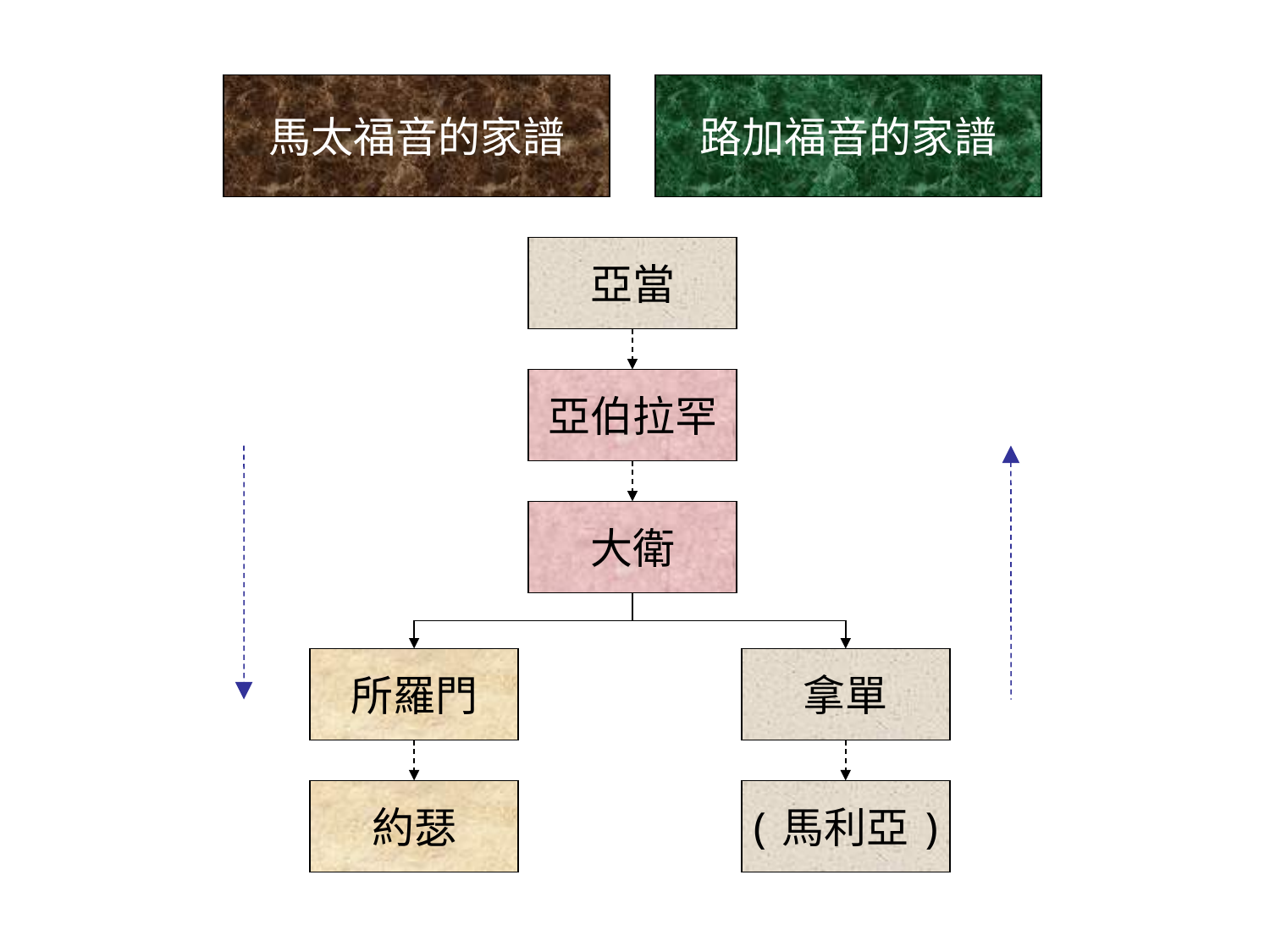

馬太福音的家譜
路加福音的家譜
亞當
亞伯拉罕

大衛
所羅門
拿單
約瑟
(馬利亞)